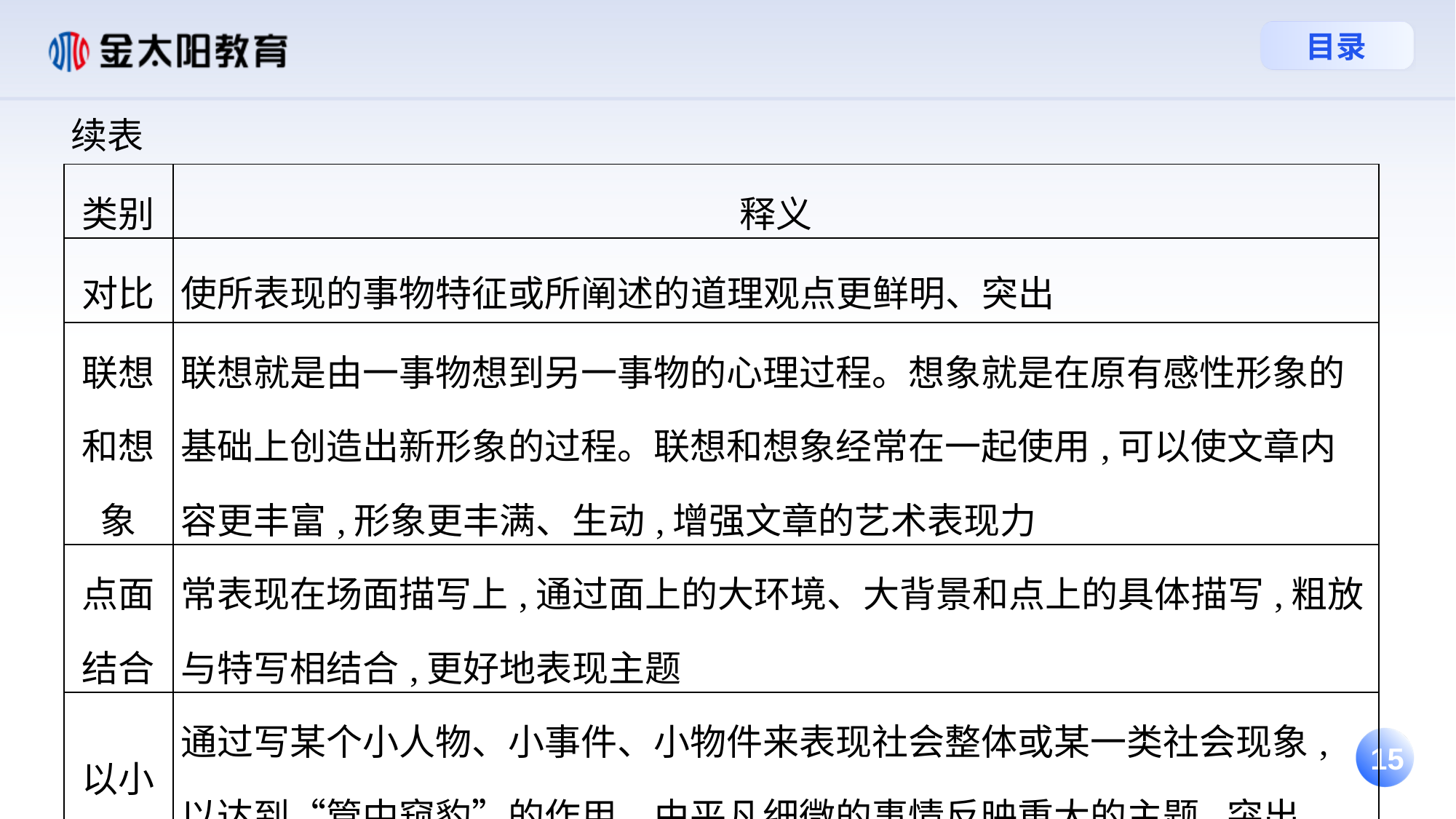

续表
| 类别 | 释义 |
| --- | --- |
| 对比 | 使所表现的事物特征或所阐述的道理观点更鲜明、突出 |
| 联想和想象 | 联想就是由一事物想到另一事物的心理过程。想象就是在原有感性形象的基础上创造出新形象的过程。联想和想象经常在一起使用,可以使文章内容更丰富,形象更丰满、生动,增强文章的艺术表现力 |
| 点面结合 | 常表现在场面描写上,通过面上的大环境、大背景和点上的具体描写,粗放与特写相结合,更好地表现主题 |
| 以小见大 | 通过写某个小人物、小事件、小物件来表现社会整体或某一类社会现象,以达到“管中窥豹”的作用。由平凡细微的事情反映重大的主题,突出、表现中心,更有震撼力 |